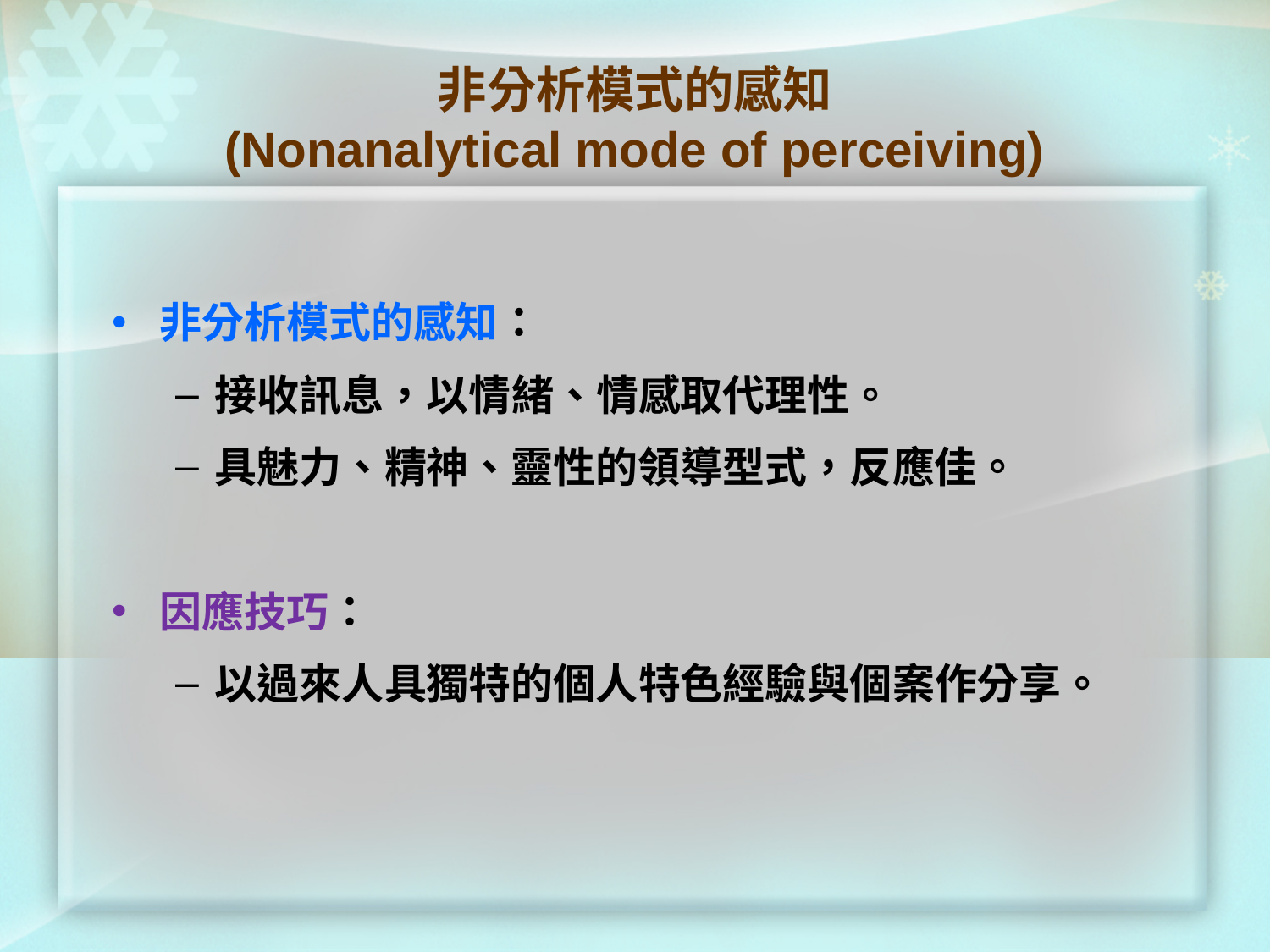

# 非分析模式的感知 (Nonanalytical mode of perceiving)
非分析模式的感知：
接收訊息，以情緒、情感取代理性。
具魅力、精神、靈性的領導型式，反應佳。

因應技巧：
以過來人具獨特的個人特色經驗與個案作分享。